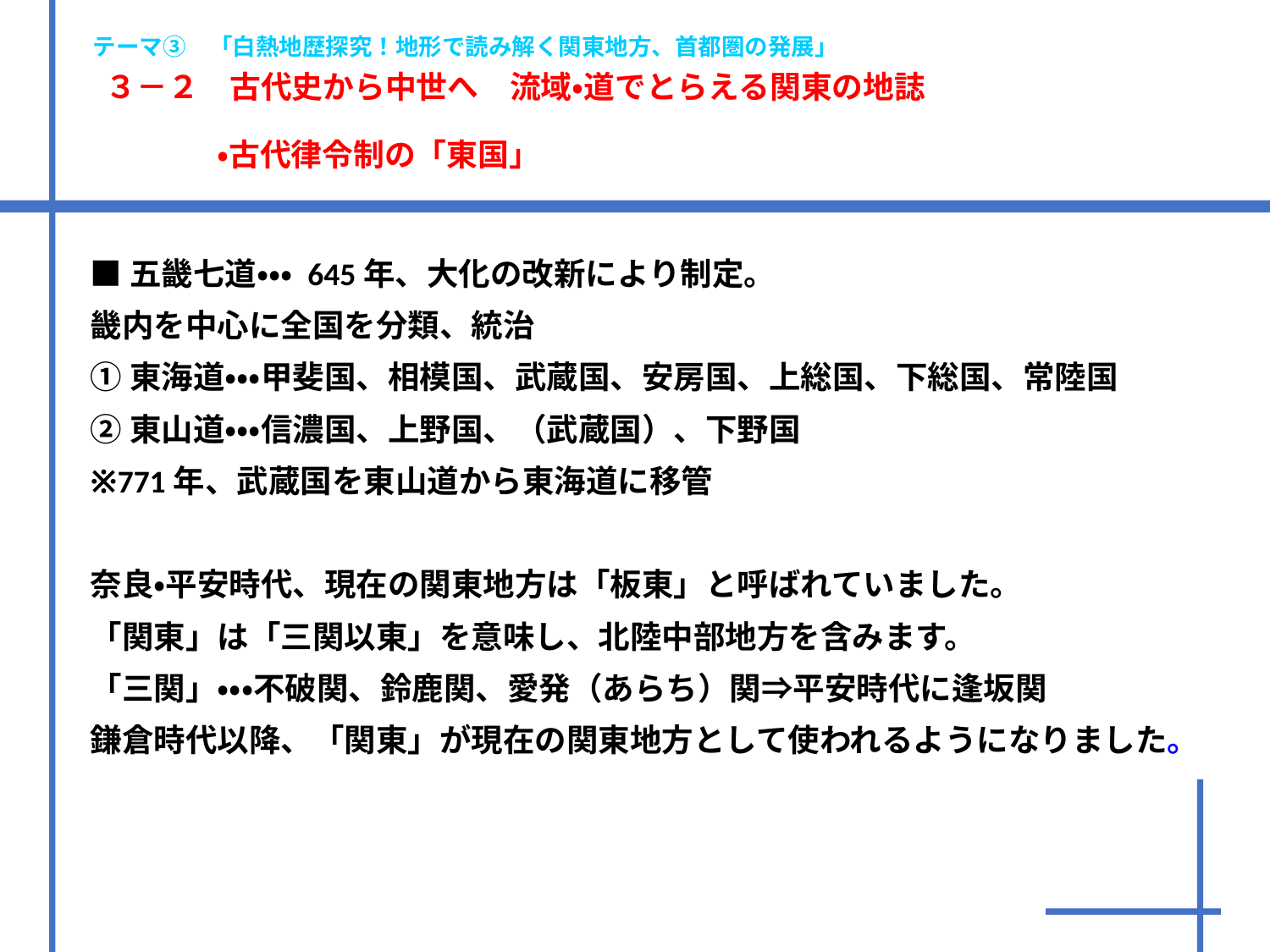

テーマ③　「白熱地歴探究！地形で読み解く関東地方、首都圏の発展」

　３－２　古代史から中世へ　流域・道でとらえる関東の地誌

　　　　・古代律令制の「東国」

■五畿七道・・・ 645年、大化の改新により制定。
畿内を中心に全国を分類、統治
①東海道・・・甲斐国、相模国、武蔵国、安房国、上総国、下総国、常陸国
②東山道・・・信濃国、上野国、（武蔵国）、下野国
※771年、武蔵国を東山道から東海道に移管

奈良・平安時代、現在の関東地方は「板東」と呼ばれていました。
「関東」は「三関以東」を意味し、北陸中部地方を含みます。
「三関」・・・不破関、鈴鹿関、愛発（あらち）関⇒平安時代に逢坂関
鎌倉時代以降、「関東」が現在の関東地方として使われるようになりました。